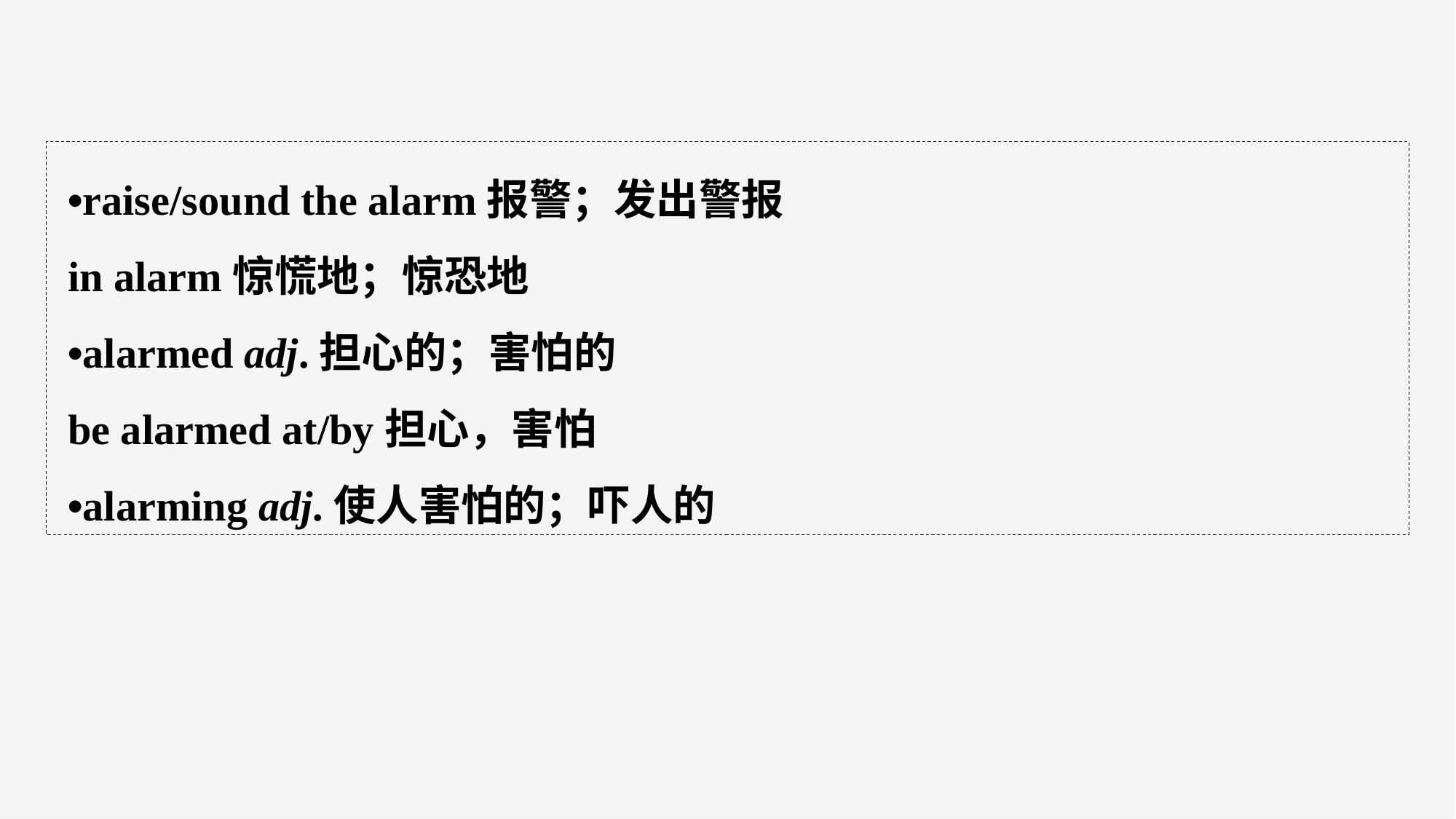

•raise/sound the alarm报警；发出警报
in alarm惊慌地；惊恐地
•alarmed adj.担心的；害怕的
be alarmed at/by担心，害怕
•alarming adj.使人害怕的；吓人的